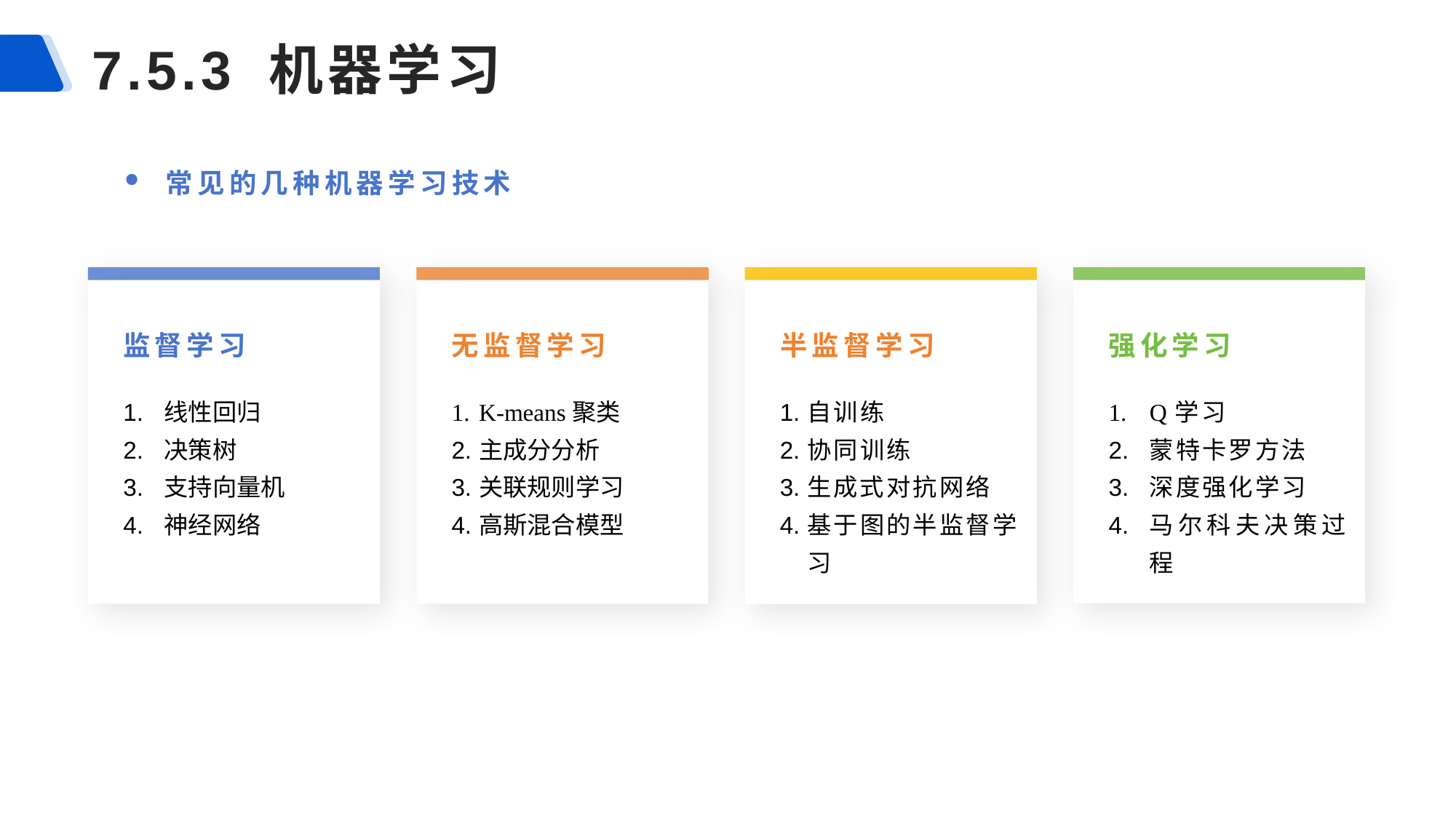

# 7.5.3 机器学习
常见的几种机器学习技术

监督学习
无监督学习
半监督学习
强化学习
自训练
协同训练
生成式对抗网络
基于图的半监督学习
Q学习
蒙特卡罗方法
深度强化学习
马尔科夫决策过程
线性回归
决策树
支持向量机
神经网络
K-means聚类
主成分分析
关联规则学习
高斯混合模型